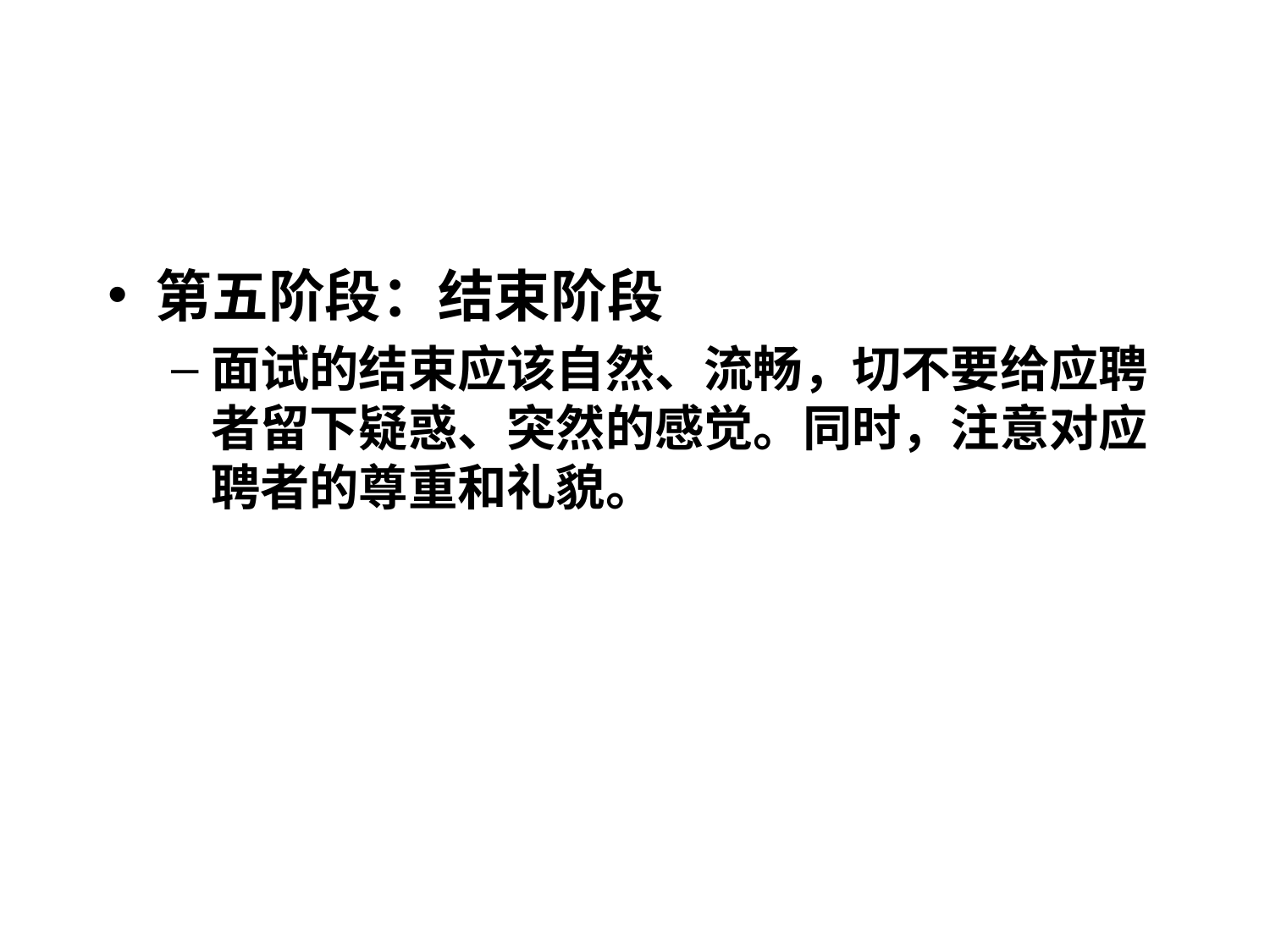

第五阶段：结束阶段
面试的结束应该自然、流畅，切不要给应聘者留下疑惑、突然的感觉。同时，注意对应聘者的尊重和礼貌。